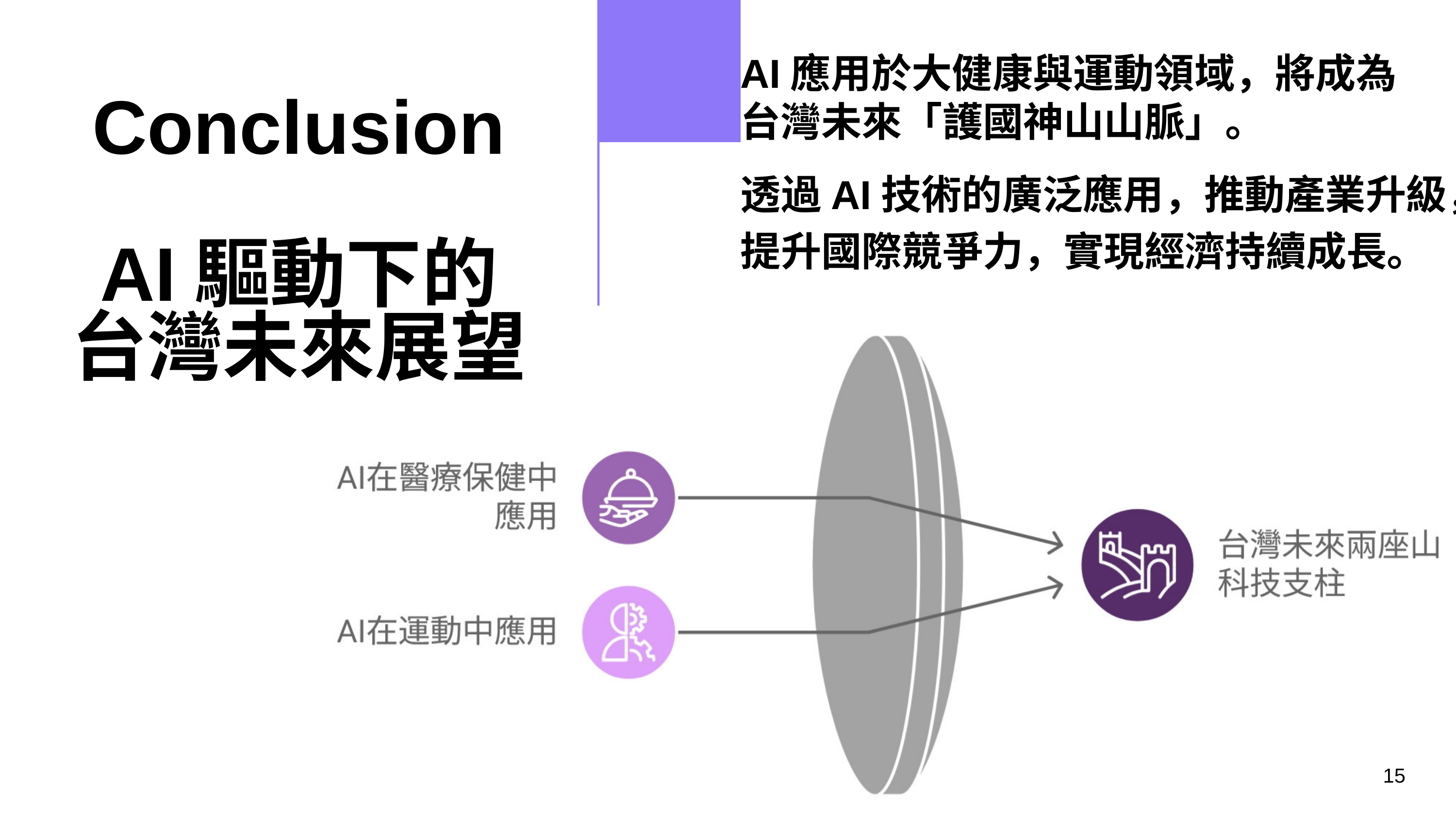

AI應用於大健康與運動領域，將成為台灣未來「護國神山山脈」。
透過AI技術的廣泛應用，推動產業升級，提升國際競爭力，實現經濟持續成長。
Conclusion

AI驅動下的台灣未來展望

15